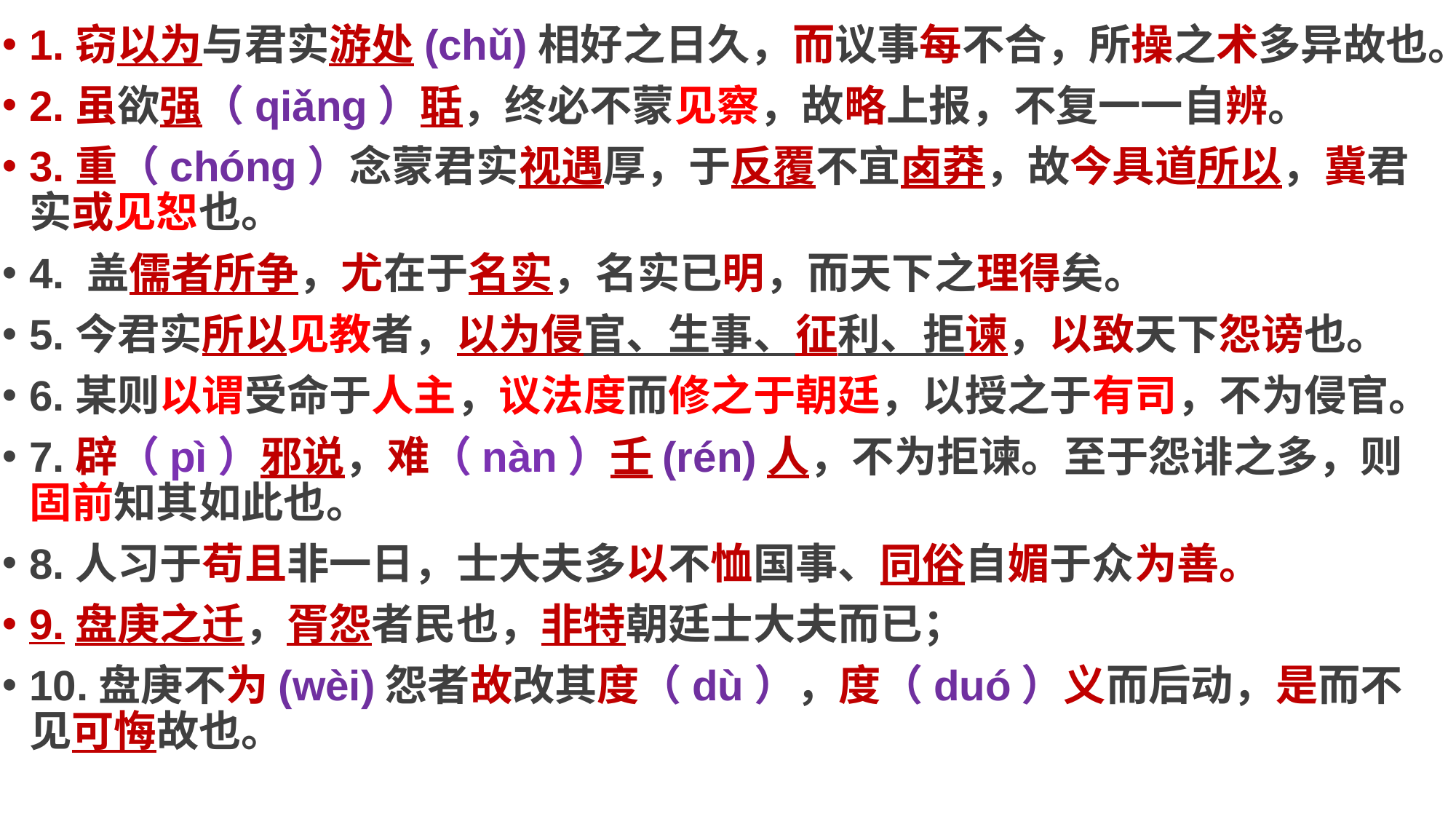

1.窃以为与君实游处(chǔ)相好之日久，而议事每不合，所操之术多异故也。
2.虽欲强（qiǎng）聒，终必不蒙见察，故略上报，不复一一自辨。
3.重（chóng）念蒙君实视遇厚，于反覆不宜卤莽，故今具道所以，冀君实或见恕也。
4. 盖儒者所争，尤在于名实，名实已明，而天下之理得矣。
5.今君实所以见教者，以为侵官、生事、征利、拒谏，以致天下怨谤也。
6.某则以谓受命于人主，议法度而修之于朝廷，以授之于有司，不为侵官。
7.辟（pì）邪说，难（nàn）壬(rén)人，不为拒谏。至于怨诽之多，则固前知其如此也。
8.人习于苟且非一日，士大夫多以不恤国事、同俗自媚于众为善。
9.盘庚之迁，胥怨者民也，非特朝廷士大夫而已；
10.盘庚不为(wèi)怨者故改其度（dù），度（duó）义而后动，是而不见可悔故也。